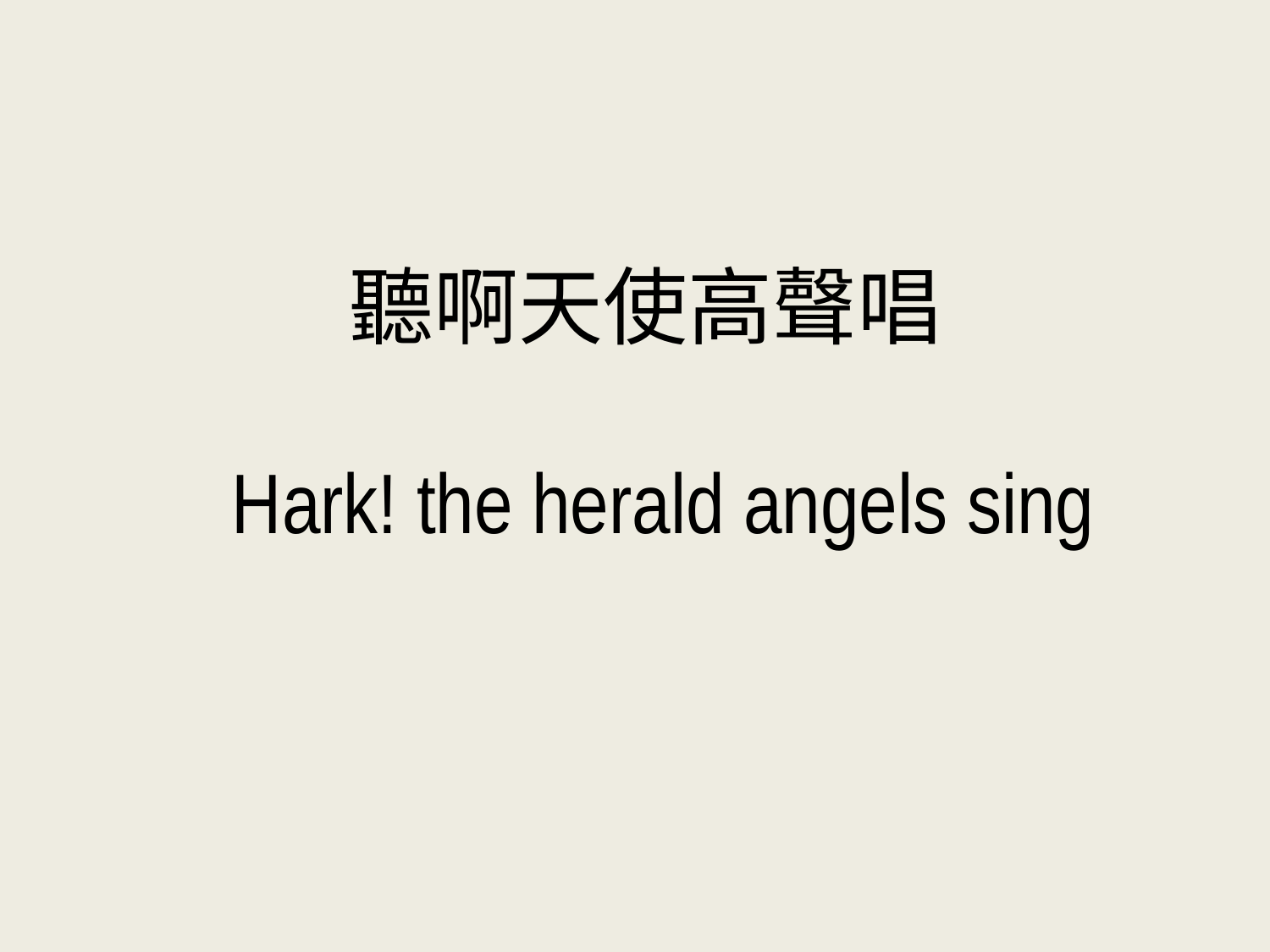

# 聽啊天使高聲唱 Hark! the herald angels sing